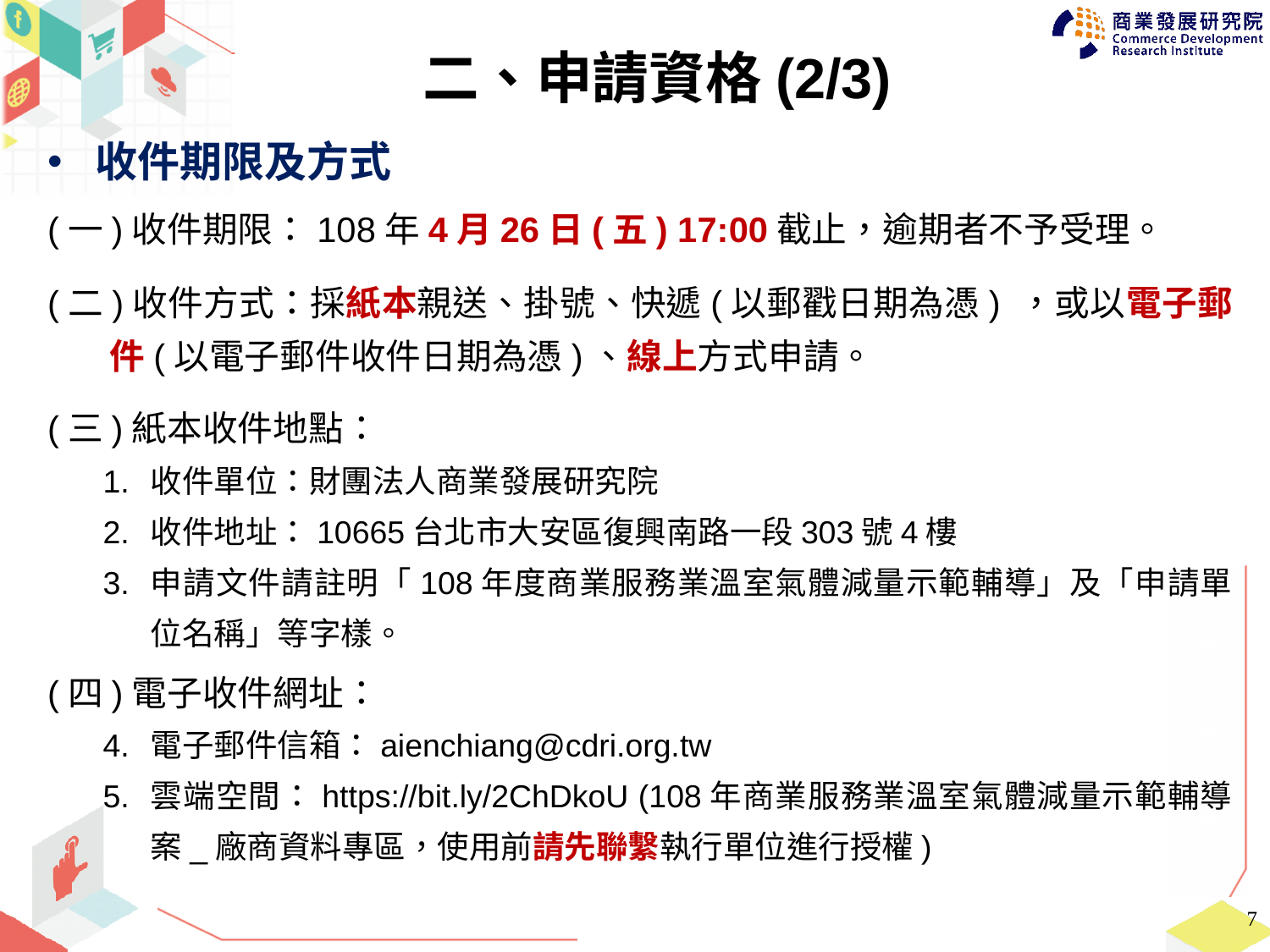

二、申請資格(2/3)
收件期限及方式
(一)收件期限：108年4月26日(五) 17:00截止，逾期者不予受理。
(二)收件方式：採紙本親送、掛號、快遞(以郵戳日期為憑) ，或以電子郵件(以電子郵件收件日期為憑)、線上方式申請。
(三)紙本收件地點：
收件單位：財團法人商業發展研究院
收件地址：10665台北市大安區復興南路一段303號4樓
申請文件請註明「108年度商業服務業溫室氣體減量示範輔導」及「申請單位名稱」等字樣。
(四)電子收件網址：
電子郵件信箱：aienchiang@cdri.org.tw
雲端空間：https://bit.ly/2ChDkoU (108年商業服務業溫室氣體減量示範輔導案_廠商資料專區，使用前請先聯繫執行單位進行授權)

7